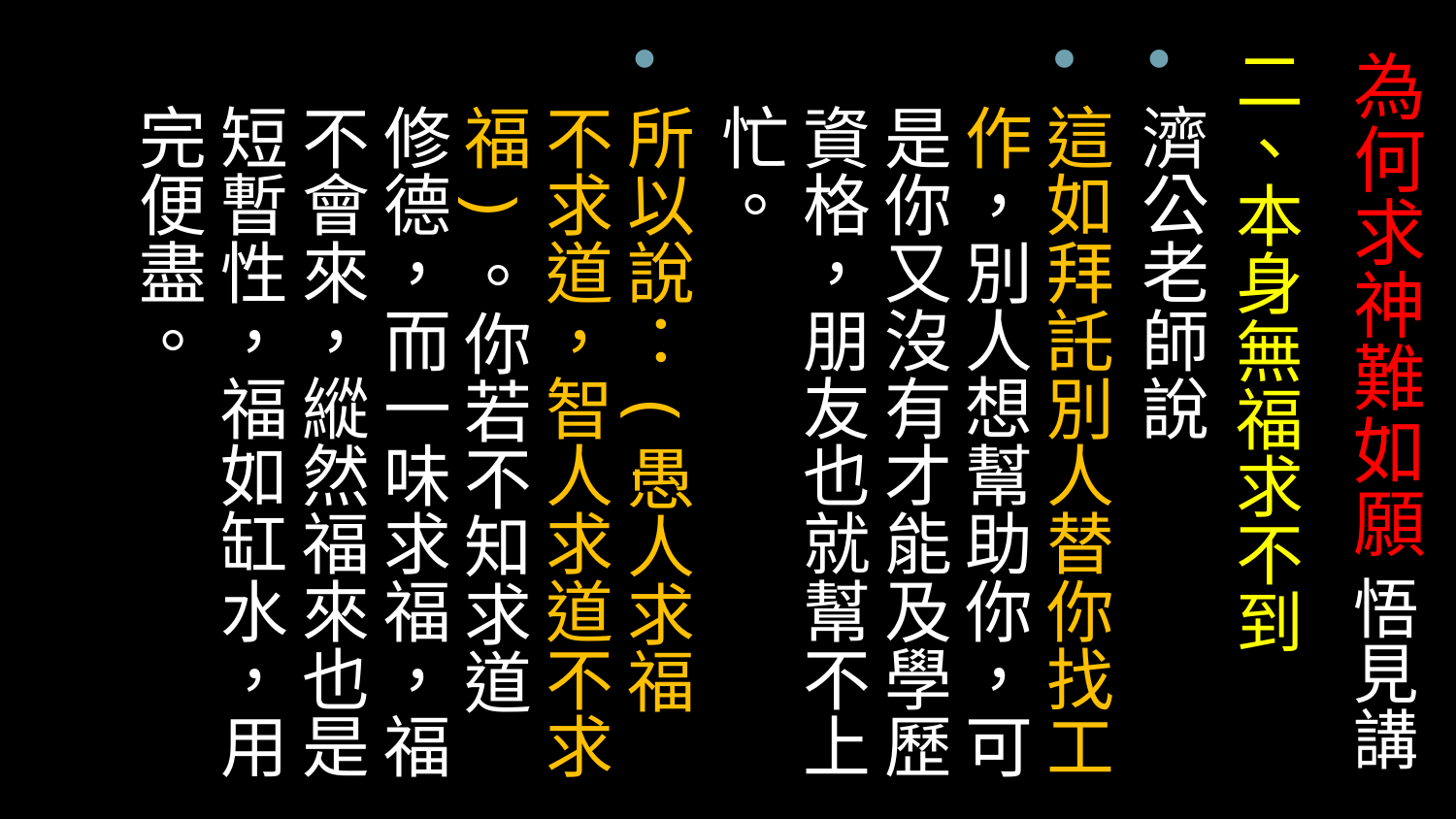

二、本身無福求不到
濟公老師說
這如拜託別人替你找工作，別人想幫助你，可是你又沒有才能及學歷資格，朋友也就幫不上忙。
所以說：(愚人求福不求道，智人求道不求福)。你若不知求道修德，而一味求福，福不會來，縱然福來也是短暫性，福如缸水，用完便盡。

# 為何求神難如願 悟見講